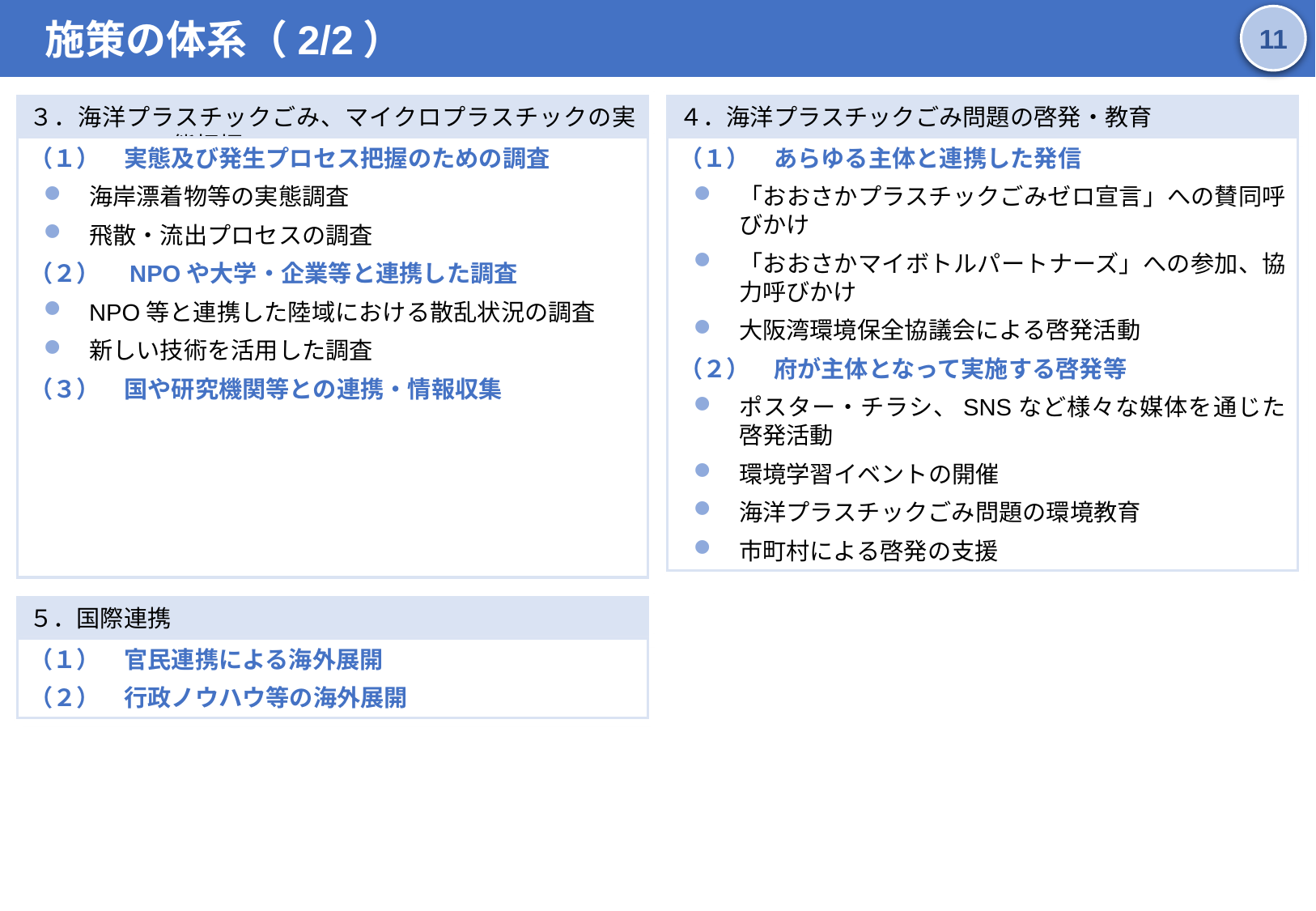

施策の体系（2/2）
11
３．海洋プラスチックごみ、マイクロプラスチックの実態把握
４．海洋プラスチックごみ問題の啓発・教育
（１）　実態及び発生プロセス把握のための調査
海岸漂着物等の実態調査
飛散・流出プロセスの調査
（２）　NPOや大学・企業等と連携した調査
NPO等と連携した陸域における散乱状況の調査
新しい技術を活用した調査
（３）　国や研究機関等との連携・情報収集
（１）　あらゆる主体と連携した発信
「おおさかプラスチックごみゼロ宣言」への賛同呼びかけ
「おおさかマイボトルパートナーズ」への参加、協力呼びかけ
大阪湾環境保全協議会による啓発活動
（２）　府が主体となって実施する啓発等
ポスター・チラシ、SNSなど様々な媒体を通じた啓発活動
環境学習イベントの開催
海洋プラスチックごみ問題の環境教育
市町村による啓発の支援
５．国際連携
（１）　官民連携による海外展開
（２）　行政ノウハウ等の海外展開